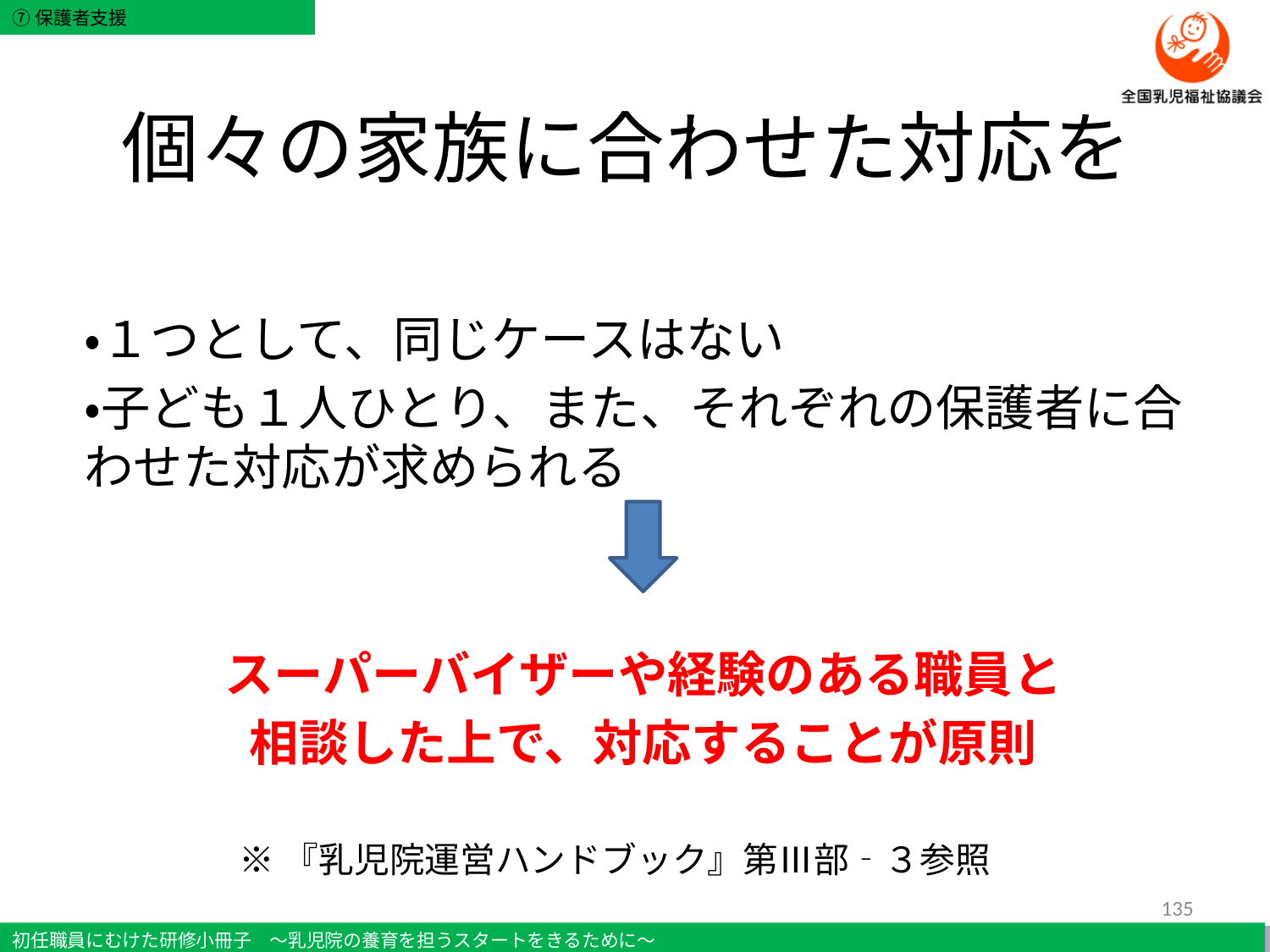

# 個々の家族に合わせた対応を
・１つとして、同じケースはない
・子ども１人ひとり、また、それぞれの保護者に合わせた対応が求められる

スーパーバイザーや経験のある職員と
相談した上で、対応することが原則

※『乳児院運営ハンドブック』第Ⅲ部‐３参照
135